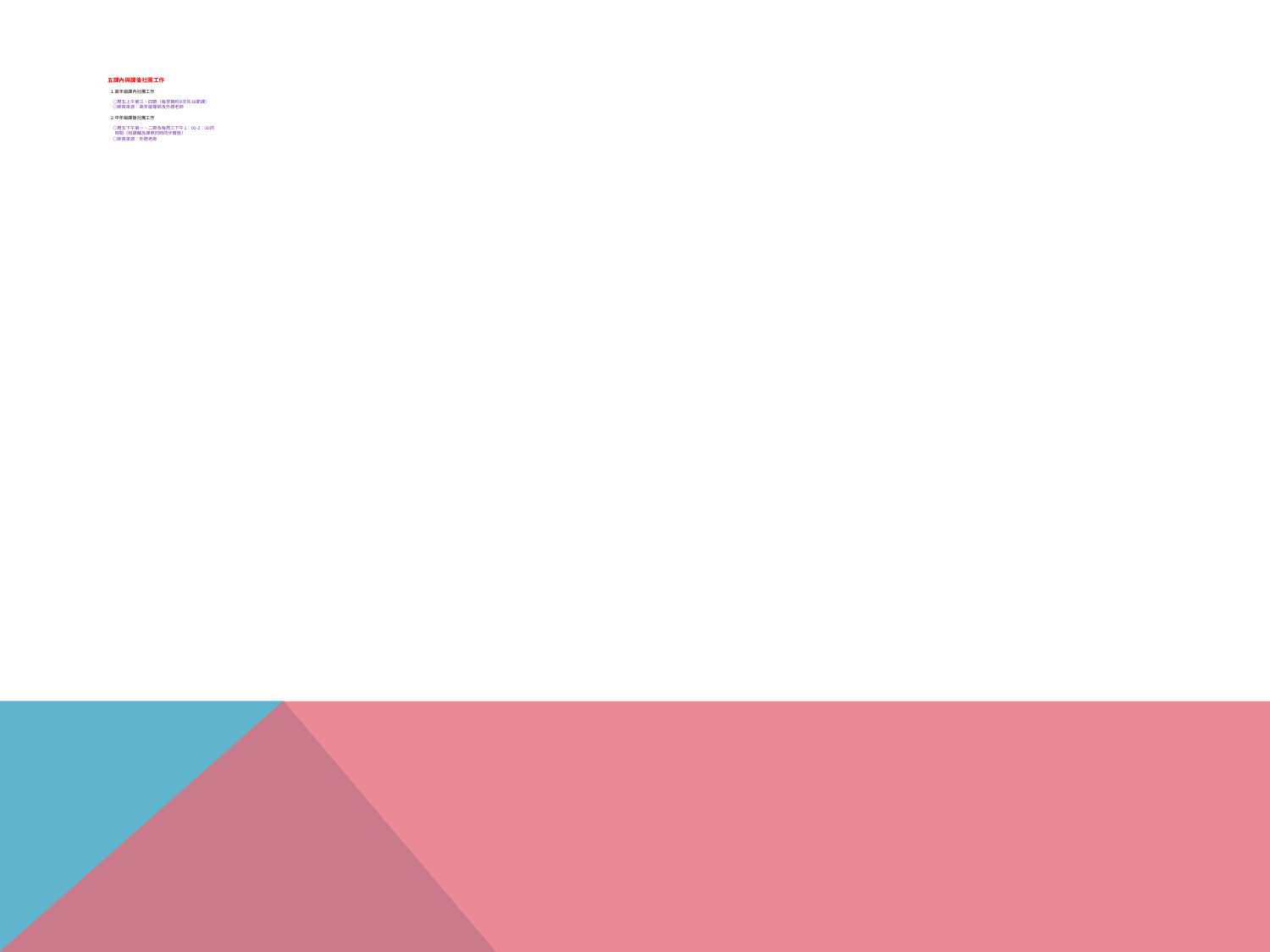

# 五課內與課後社團工作 1.高年級課內社團工作 ◎周五上午第三、四節（每學期約8次共16節課） ◎師資來源：高年級導師及外聘老師 2.中年級課後社團工作 ◎周五下午第一、二節及每周三下午1：00-2：30的 時間（和課輔及課照同時同步實施） ◎師資來源：外聘老師